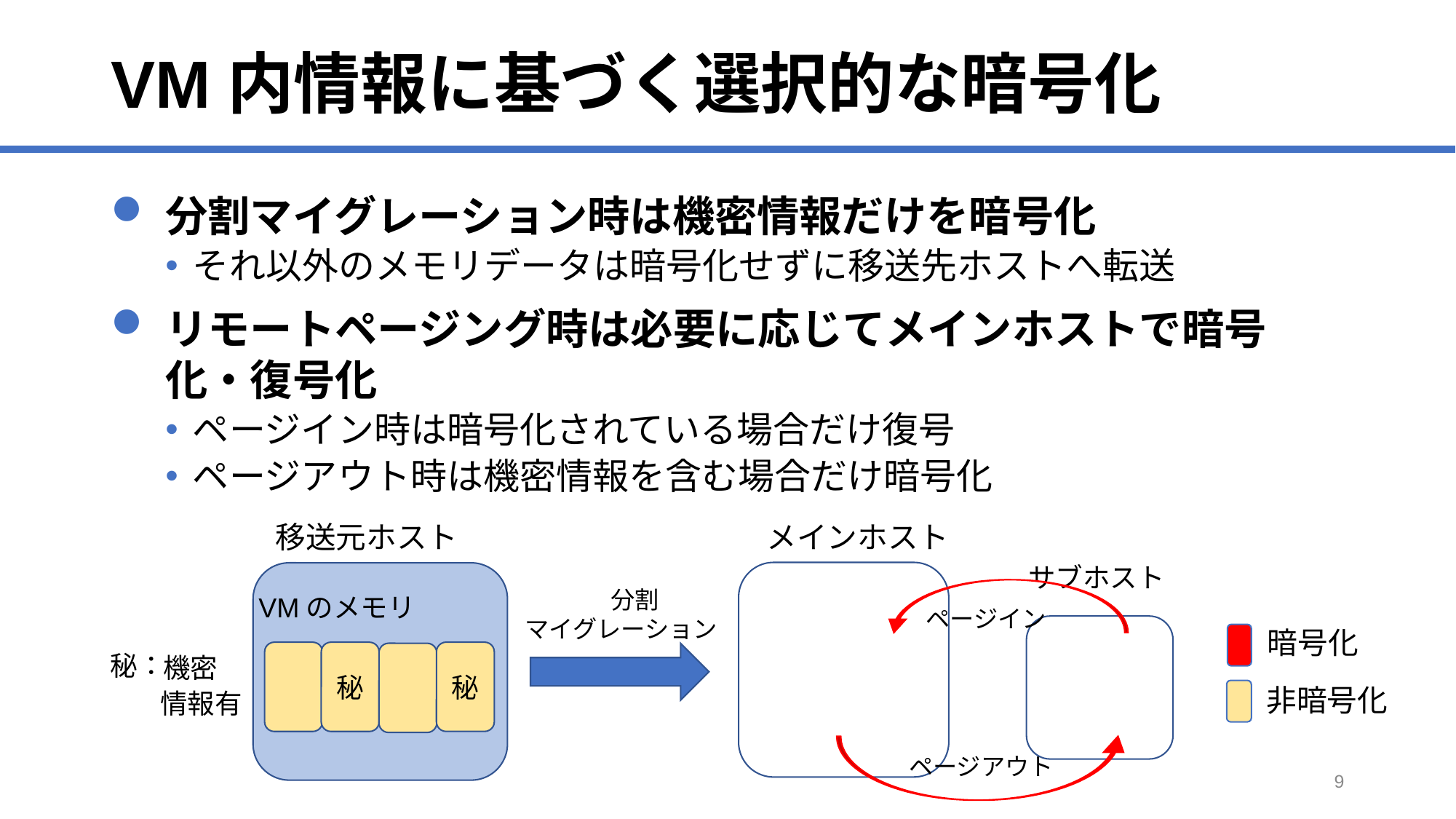

# VM内情報に基づく選択的な暗号化
分割マイグレーション時は機密情報だけを暗号化
それ以外のメモリデータは暗号化せずに移送先ホストへ転送
リモートページング時は必要に応じてメインホストで暗号化・復号化
ページイン時は暗号化されている場合だけ復号
ページアウト時は機密情報を含む場合だけ暗号化

メインホスト
移送元ホスト
サブホスト

分割
マイグレーション
VMのメモリ
ページイン

暗号化

秘

秘

秘：
機密
非暗号化

情報有
ページアウト
9